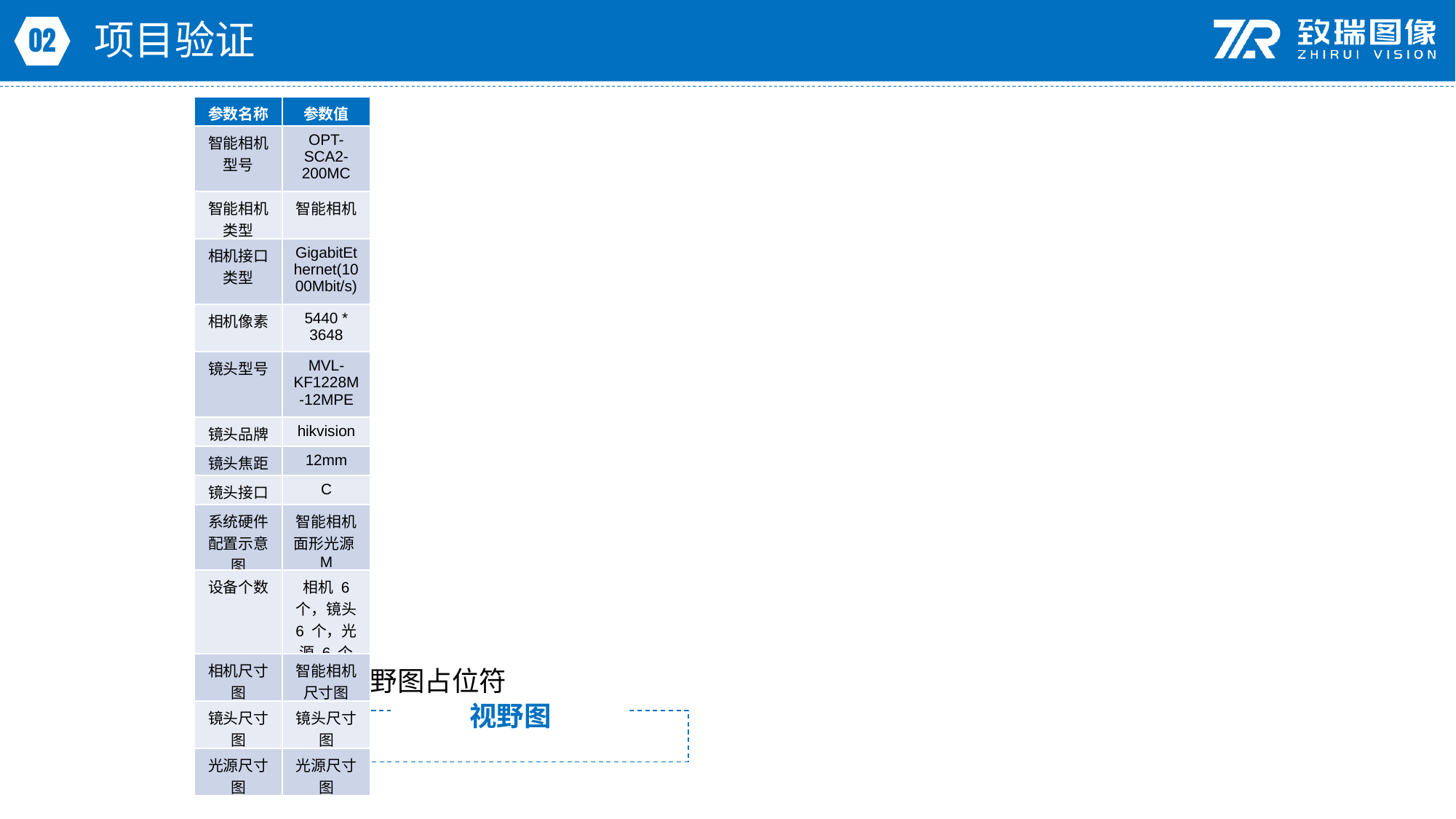

项目验证
02
| 参数名称 | 参数值 |
| --- | --- |
| 智能相机型号 | OPT-SCA2-200MC |
| 智能相机类型 | 智能相机 |
| 相机接口类型 | GigabitEthernet(1000Mbit/s) |
| 相机像素 | 5440 \* 3648 |
| 镜头型号 | MVL-KF1228M-12MPE |
| 镜头品牌 | hikvision |
| 镜头焦距 | 12mm |
| 镜头接口 | C |
| 系统硬件配置示意图 | 智能相机面形光源M |
| 设备个数 | 相机 6 个，镜头 6 个，光源 6 个 |
| 相机尺寸图 | 智能相机尺寸图 |
| 镜头尺寸图 | 镜头尺寸图 |
| 光源尺寸图 | 光源尺寸图 |
视野图占位符
视野图